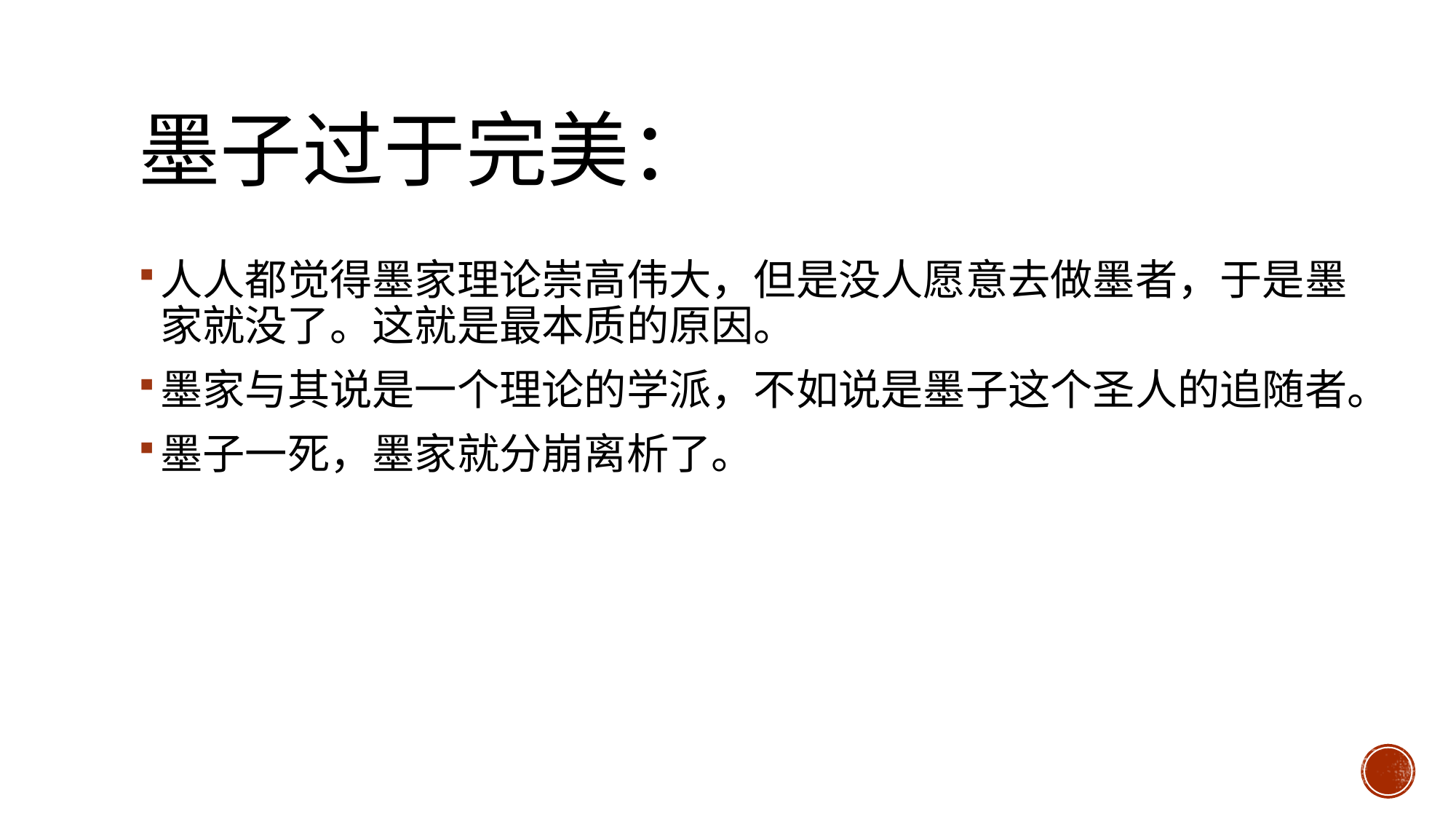

# 墨子过于完美：
人人都觉得墨家理论崇高伟大，但是没人愿意去做墨者，于是墨家就没了。这就是最本质的原因。
墨家与其说是一个理论的学派，不如说是墨子这个圣人的追随者。
墨子一死，墨家就分崩离析了。